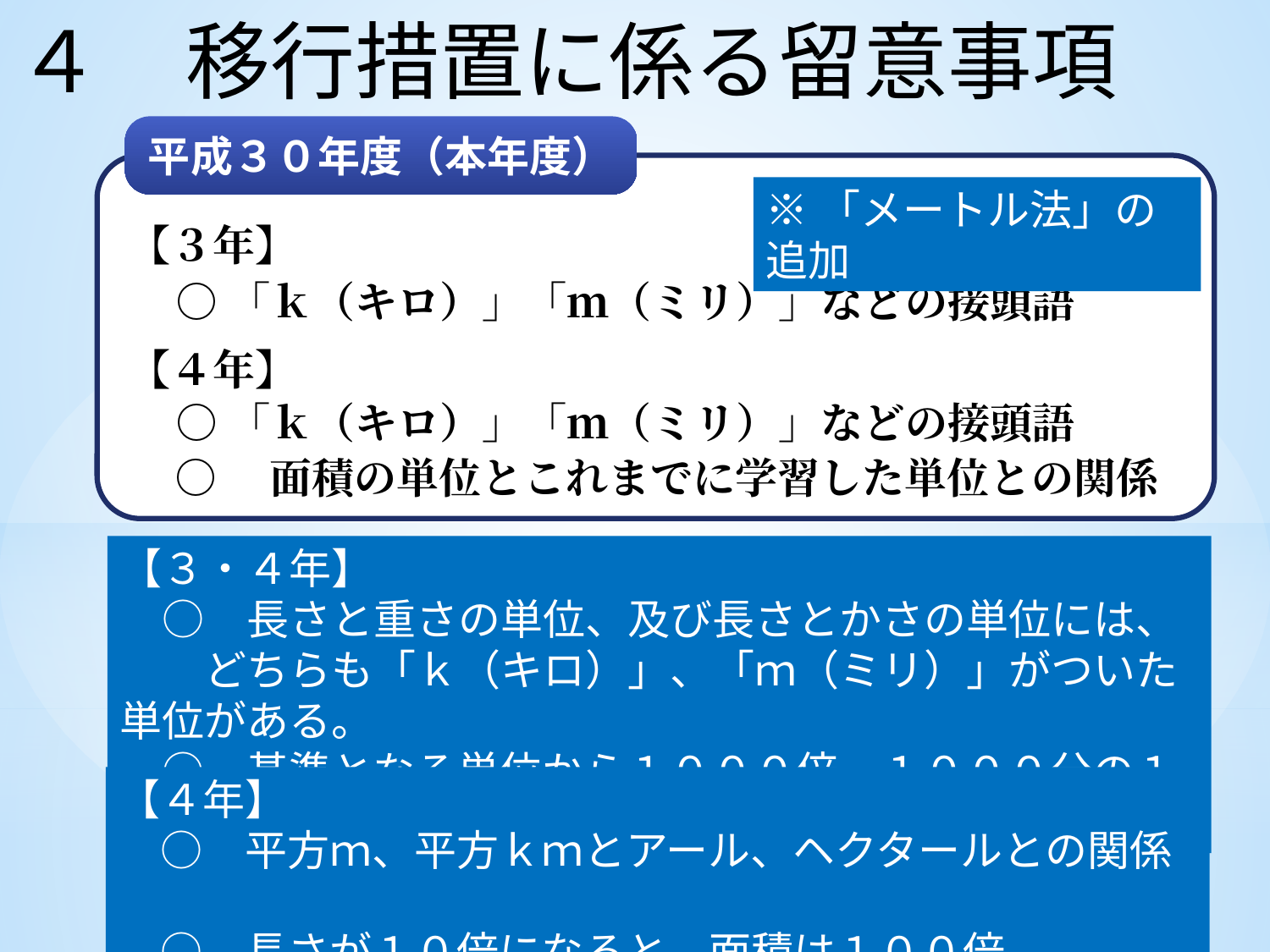

４　移行措置に係る留意事項
平成３０年度（本年度）

※「メートル法」の追加
【３年】
○「ｋ（キロ）」「ｍ（ミリ）」などの接頭語
【４年】
○「ｋ（キロ）」「ｍ（ミリ）」などの接頭語
○　面積の単位とこれまでに学習した単位との関係
【３・４年】
　○　長さと重さの単位、及び長さとかさの単位には、
　　どちらも「ｋ（キロ）」、「ｍ（ミリ）」がついた単位がある。
　○　基準となる単位から１０００倍、１０００分の１の関係
【４年】
　○　平方ｍ、平方ｋｍとアール、ヘクタールとの関係
　○　長さが１０倍になると、面積は１００倍